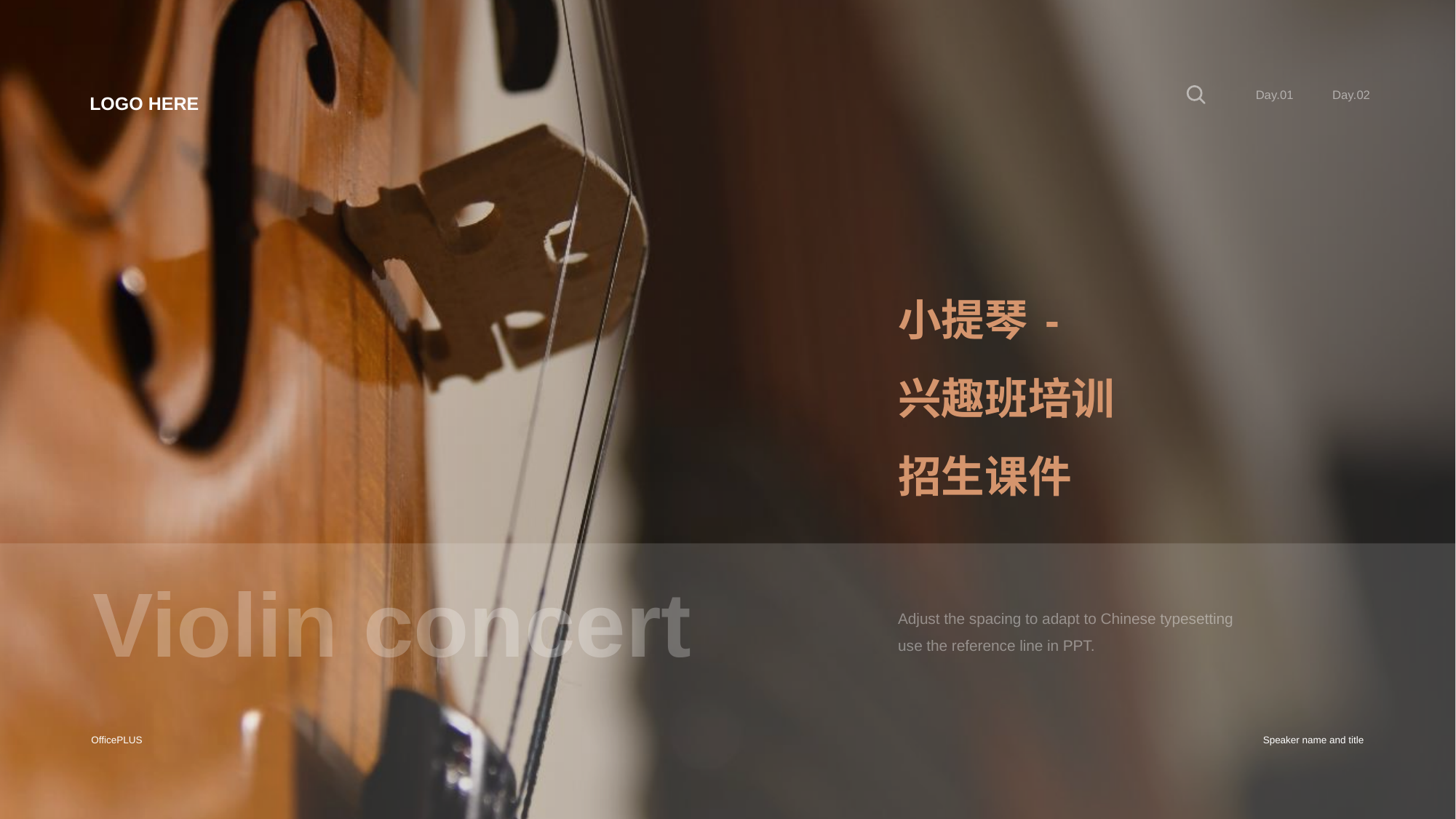

Day.01
Day.02

LOGO HERE
# 小提琴 - 兴趣班培训 招生课件
Violin concert
Adjust the spacing to adapt to Chinese typesetting use the reference line in PPT.
OfficePLUS
Speaker name and title